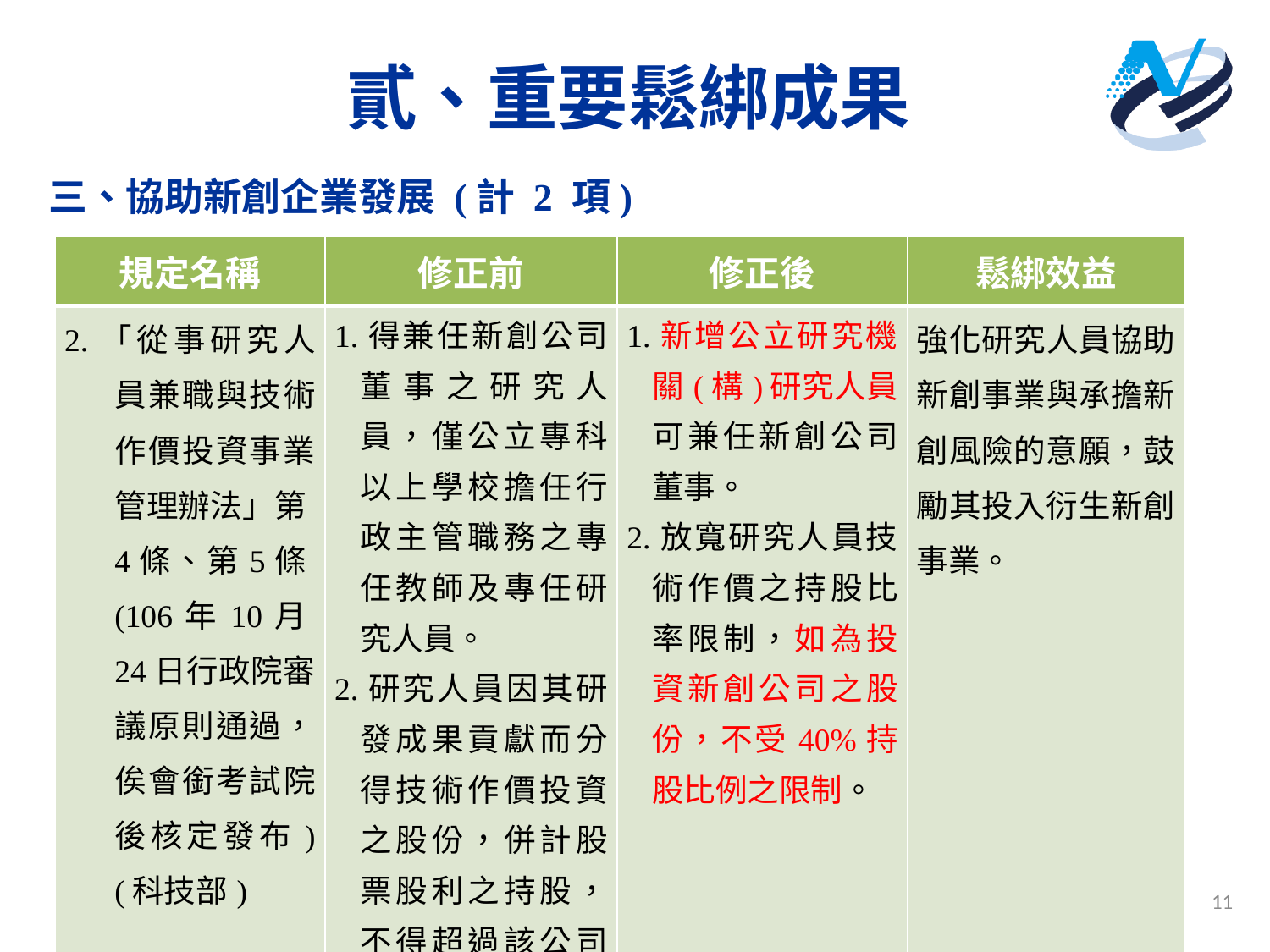

# 貳、重要鬆綁成果
三、協助新創企業發展 (計 2 項)
| 規定名稱 | 修正前 | 修正後 | 鬆綁效益 |
| --- | --- | --- | --- |
| 2.「從事研究人員兼職與技術作價投資事業管理辦法」第4條、第5條(106年10月24日行政院審議原則通過，俟會銜考試院後核定發布)(科技部) | 1.得兼任新創公司董事之研究人員，僅公立專科以上學校擔任行政主管職務之專任教師及專任研究人員。 2.研究人員因其研發成果貢獻而分得技術作價投資之股份，併計股票股利之持股，不得超過該公司股份總數40%。 | 1.新增公立研究機關(構)研究人員可兼任新創公司董事。 2.放寬研究人員技術作價之持股比率限制，如為投資新創公司之股份，不受40%持股比例之限制。 | 強化研究人員協助新創事業與承擔新創風險的意願，鼓勵其投入衍生新創事業。 |
11